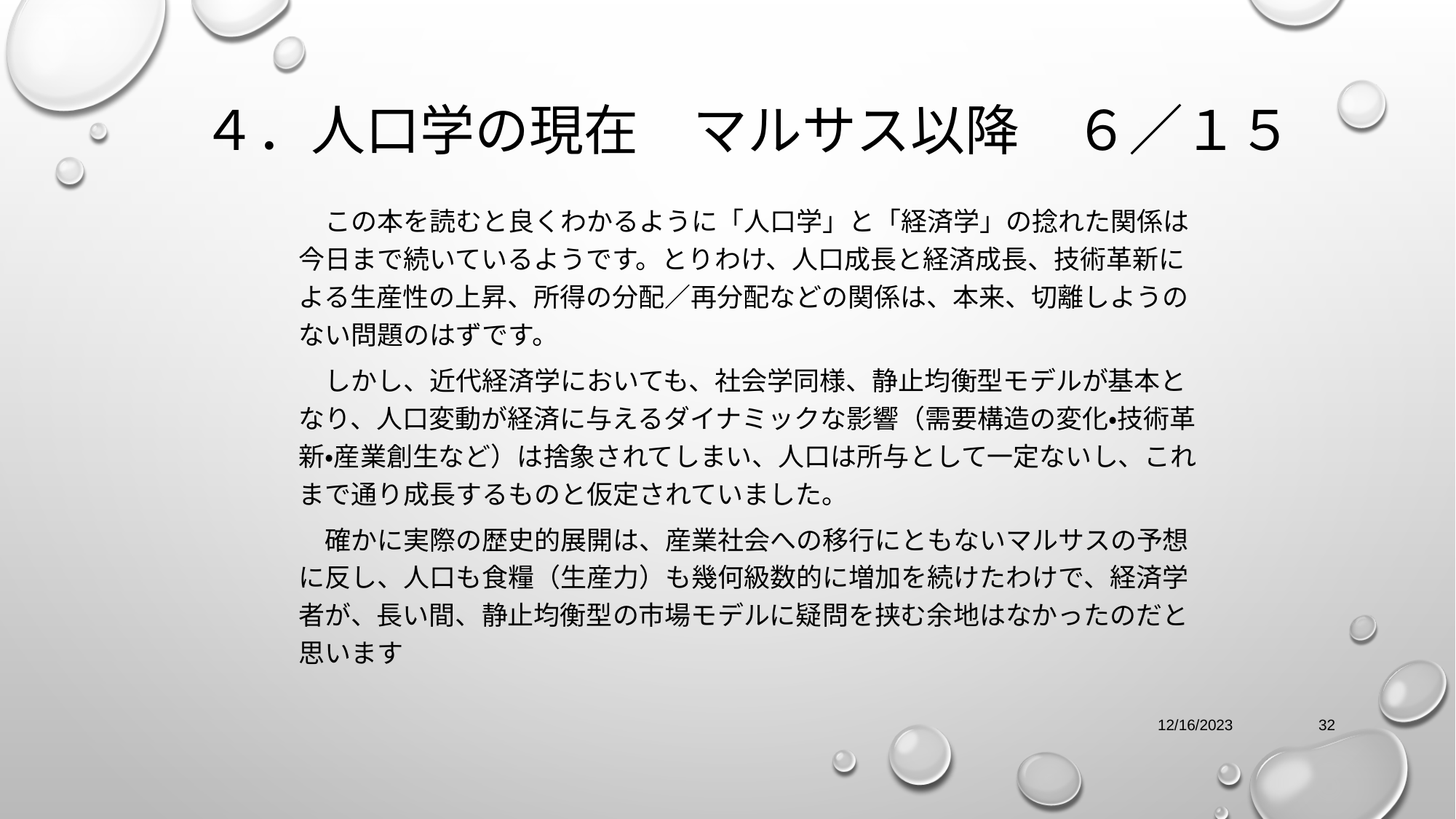

# ４．人口学の現在　マルサス以降　６／１５
　この本を読むと良くわかるように「人口学」と「経済学」の捻れた関係は今日まで続いているようです。とりわけ、人口成長と経済成長、技術革新による生産性の上昇、所得の分配／再分配などの関係は、本来、切離しようのない問題のはずです。
　しかし、近代経済学においても、社会学同様、静止均衡型モデルが基本となり、人口変動が経済に与えるダイナミックな影響（需要構造の変化・技術革新・産業創生など）は捨象されてしまい、人口は所与として一定ないし、これまで通り成長するものと仮定されていました。
　確かに実際の歴史的展開は、産業社会への移行にともないマルサスの予想に反し、人口も食糧（生産力）も幾何級数的に増加を続けたわけで、経済学者が、長い間、静止均衡型の市場モデルに疑問を挟む余地はなかったのだと思います
12/16/2023
32